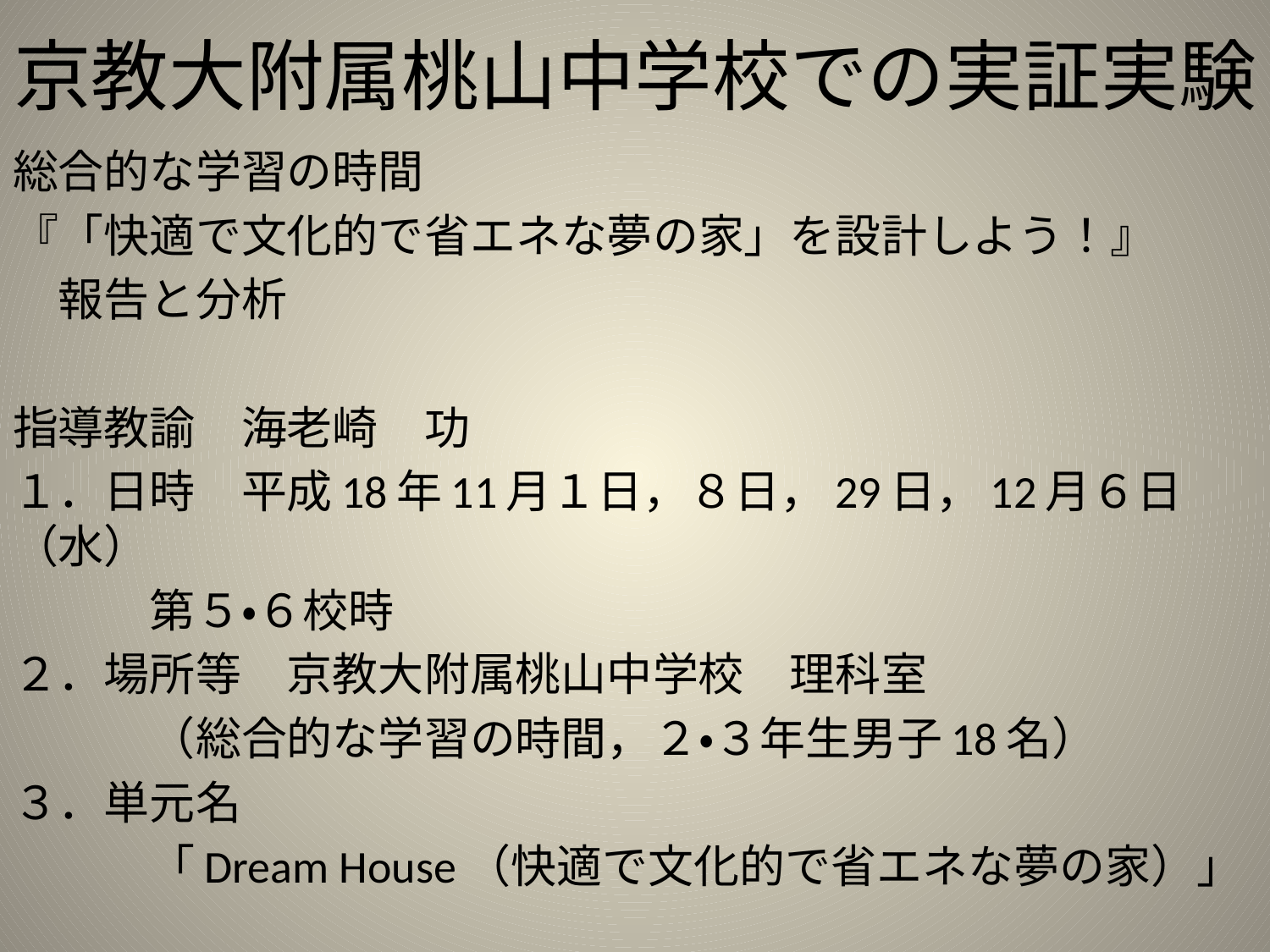

# 京教大附属桃山中学校での実証実験
総合的な学習の時間
『「快適で文化的で省エネな夢の家」を設計しよう！』
　報告と分析

指導教諭　海老崎　功
１．日時　平成18年11月１日，８日，29日，12月６日（水）
　　　第５・６校時
２．場所等　京教大附属桃山中学校　理科室
　　　（総合的な学習の時間，２・３年生男子18名）
３．単元名
　　　「Dream House（快適で文化的で省エネな夢の家）」